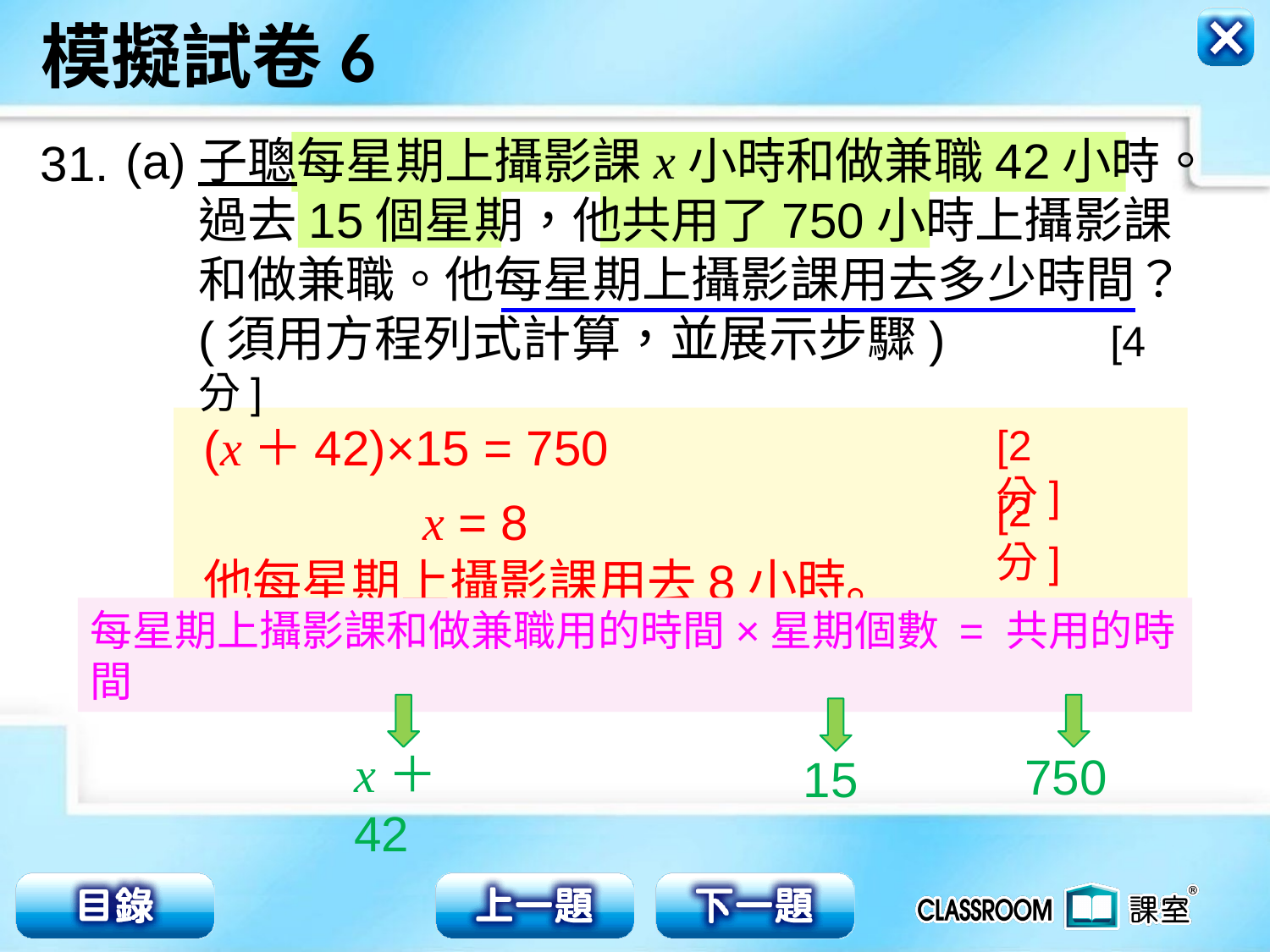

(a)
子聰每星期上攝影課x小時和做兼職42小時。過去15個星期，他共用了750小時上攝影課和做兼職。他每星期上攝影課用去多少時間？(須用方程列式計算，並展示步驟)            [4分]
31.

(x＋42)×15 = 750
[2分]
[2分]
x = 8
他每星期上攝影課用去8小時。
每星期上攝影課和做兼職用的時間×星期個數 = 共用的時間

x＋42
750
15